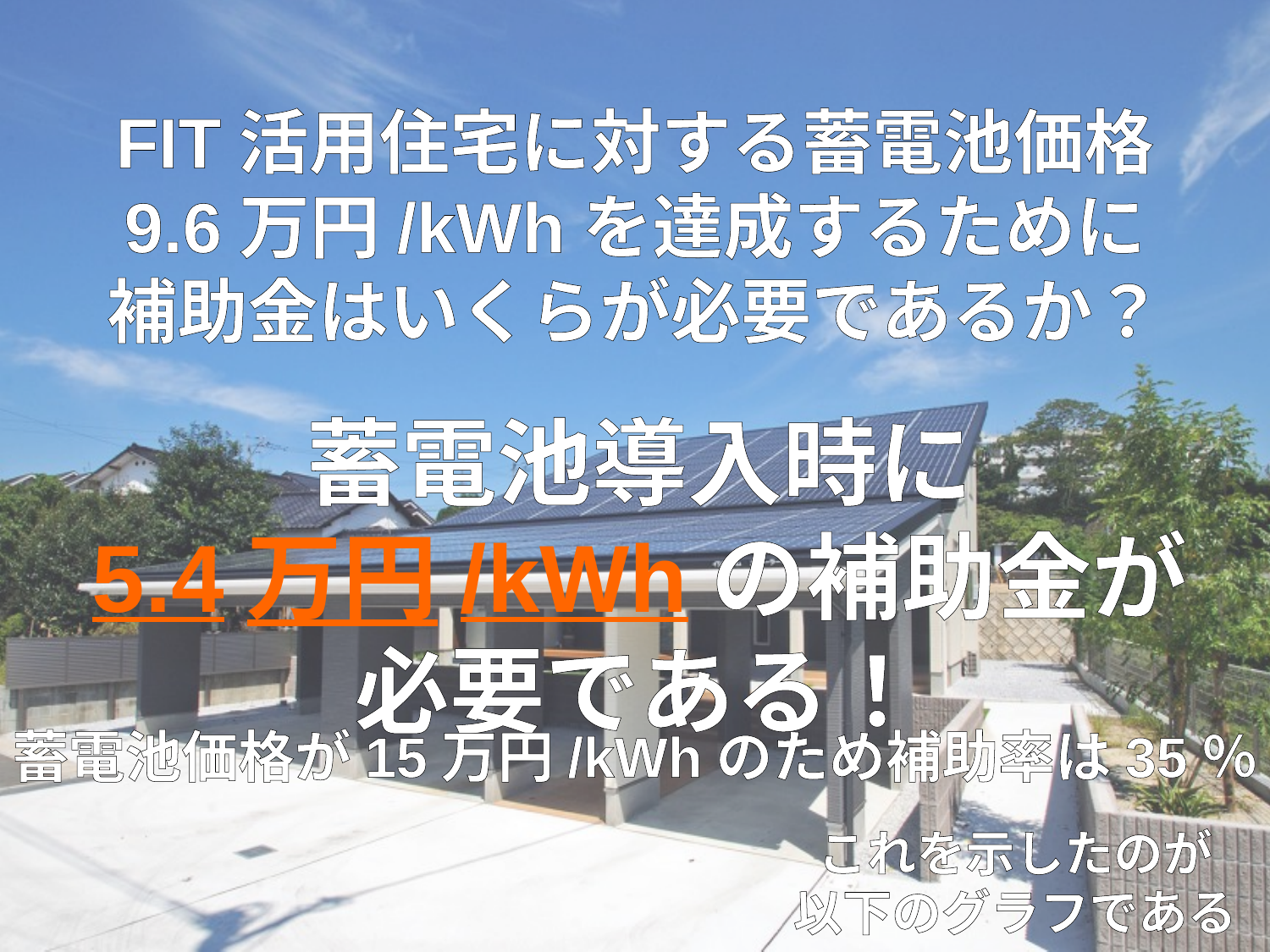

FIT活用住宅に対する蓄電池価格
9.6万円/kWhを達成するために
補助金はいくらが必要であるか？
蓄電池導入時に
5.4万円/kWhの補助金が
必要である！
(蓄電池価格が15万円/kWhのため補助率は35％)
これを示したのが
以下のグラフである